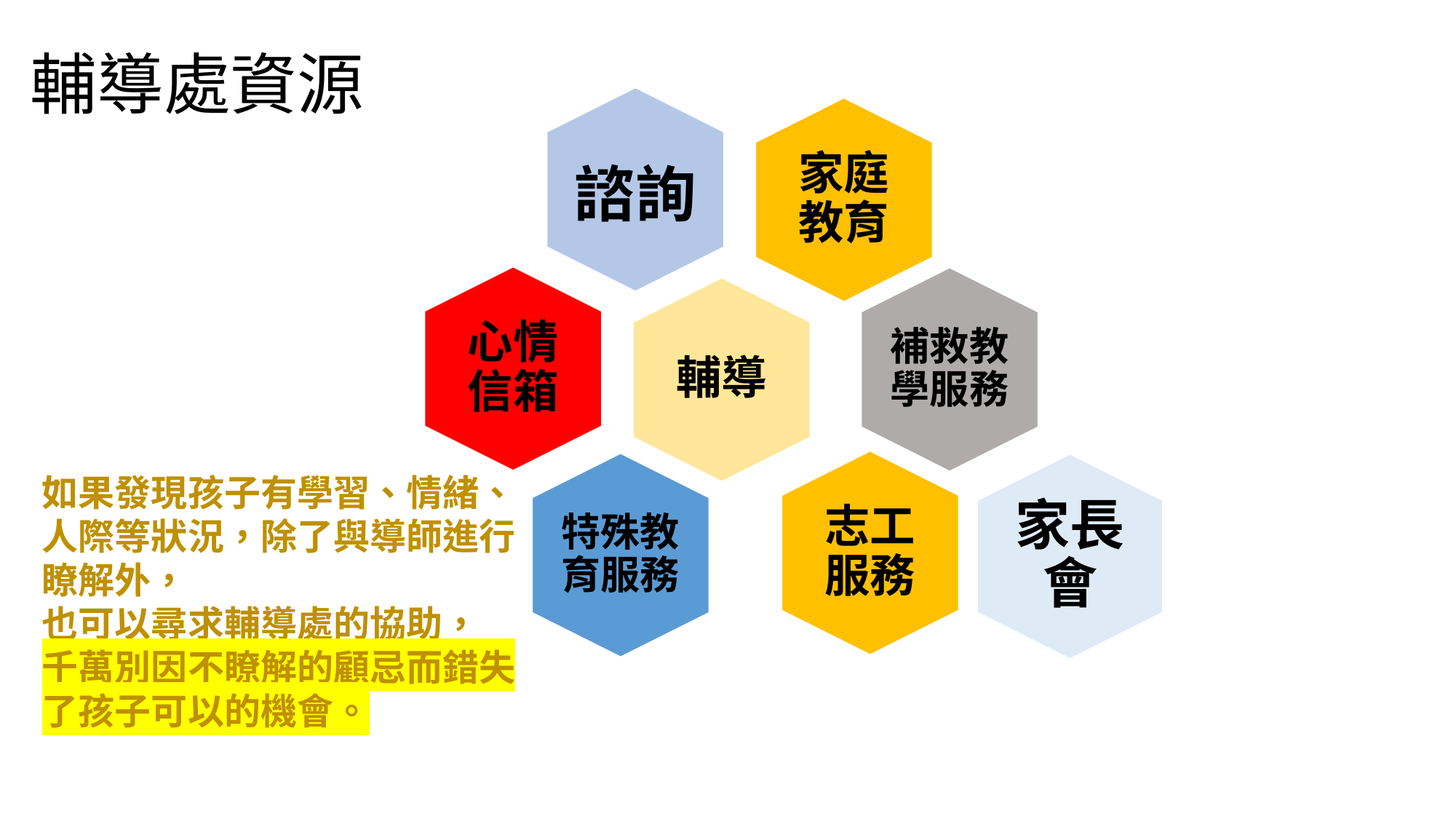

# 輔導處資源
家庭教育

諮詢

輔導

補救教學服務
志工服務
特殊教育服務
心情信箱
家長會
如果發現孩子有學習、情緒、人際等狀況，除了與導師進行瞭解外，
也可以尋求輔導處的協助，
千萬別因不瞭解的顧忌而錯失了孩子可以的機會。